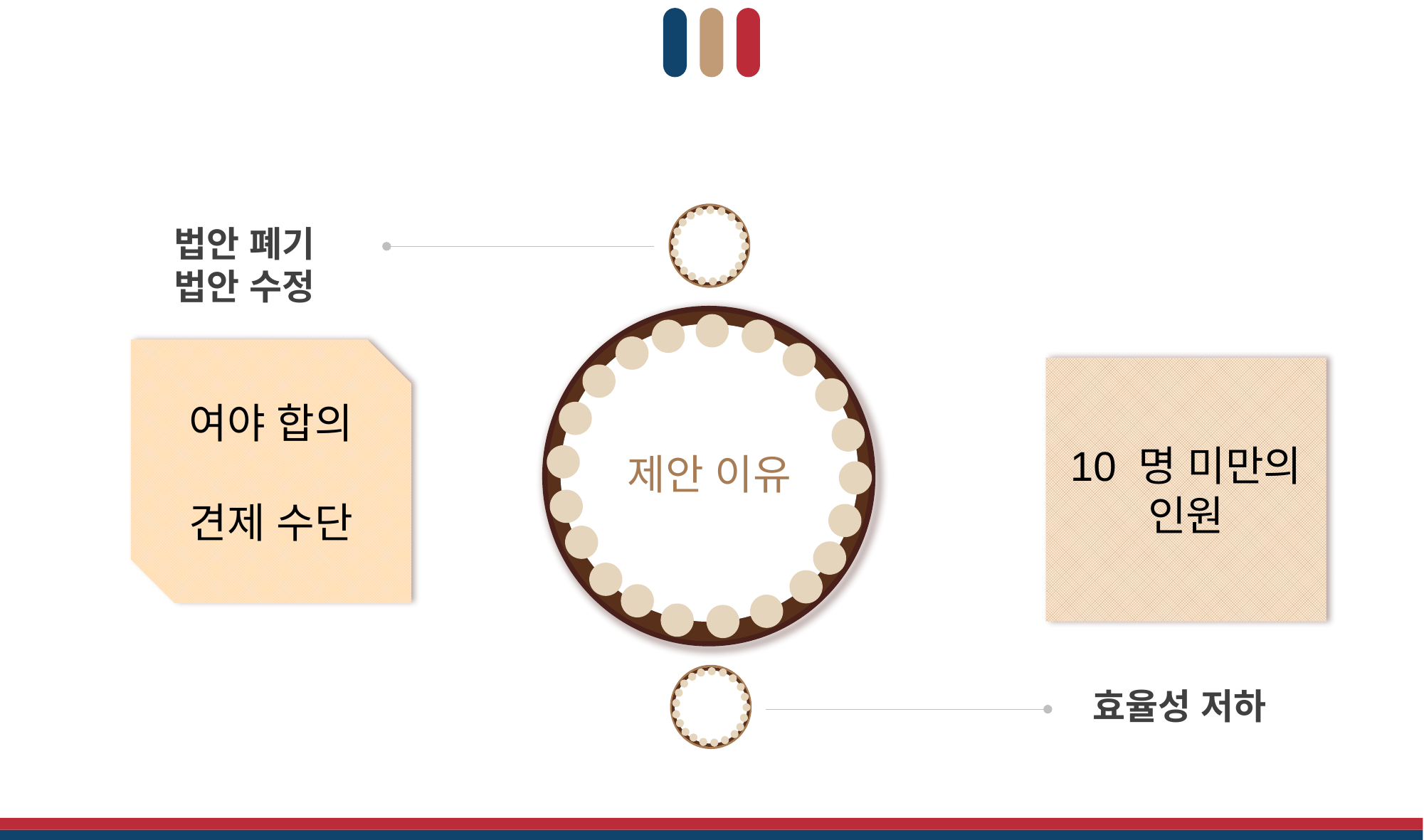

법안 폐기
법안 수정

제안 이유

여야 합의

견제 수단
10 명 미만의 인원

효율성 저하